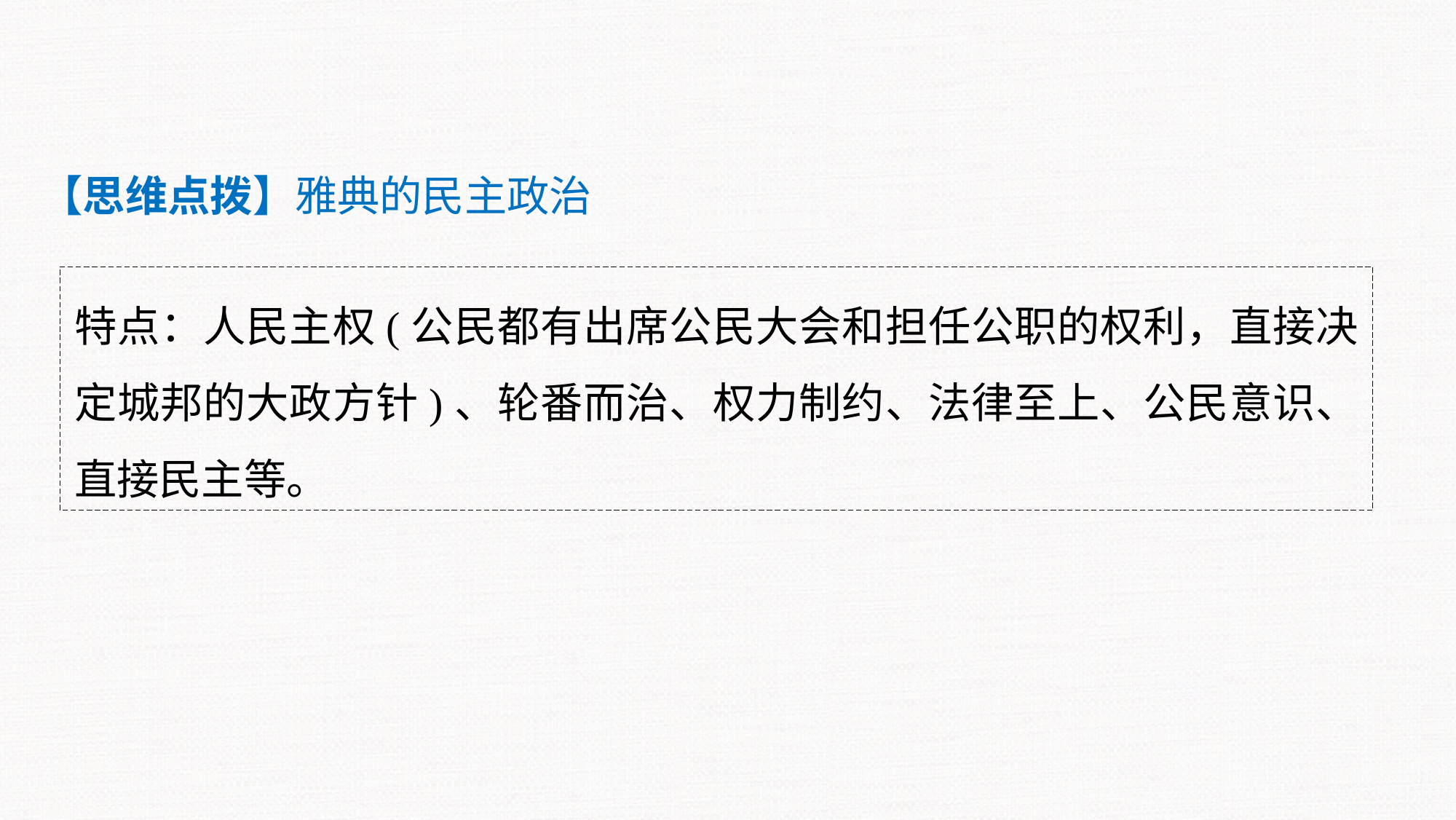

【思维点拨】雅典的民主政治
特点：人民主权(公民都有出席公民大会和担任公职的权利，直接决定城邦的大政方针)、轮番而治、权力制约、法律至上、公民意识、直接民主等。